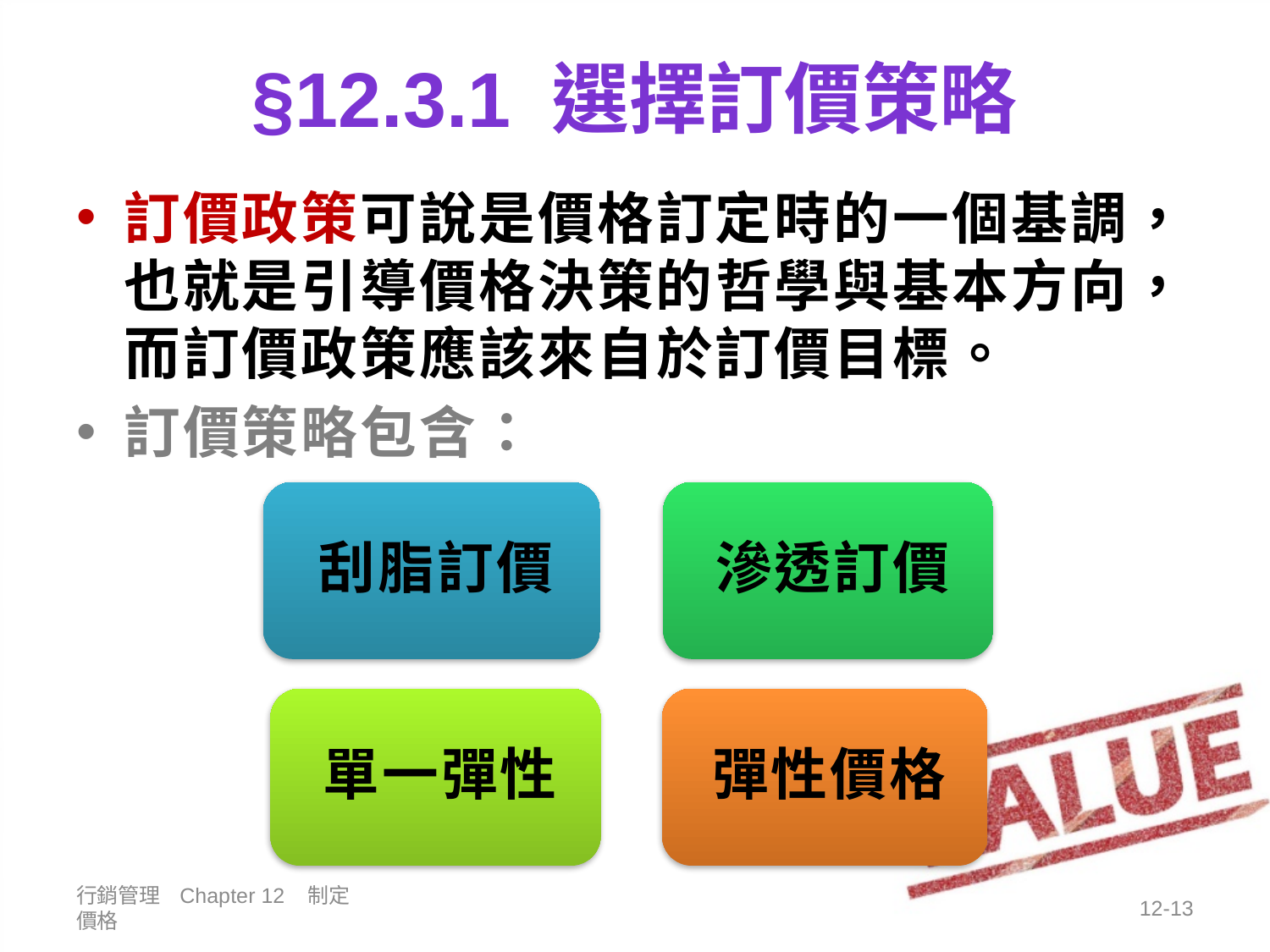

# §12.3.1 選擇訂價策略
訂價政策可說是價格訂定時的一個基調，也就是引導價格決策的哲學與基本方向，而訂價政策應該來自於訂價目標。
訂價策略包含：
刮脂訂價
滲透訂價
單一彈性
彈性價格
行銷管理   Chapter 12   制定價格
12-13